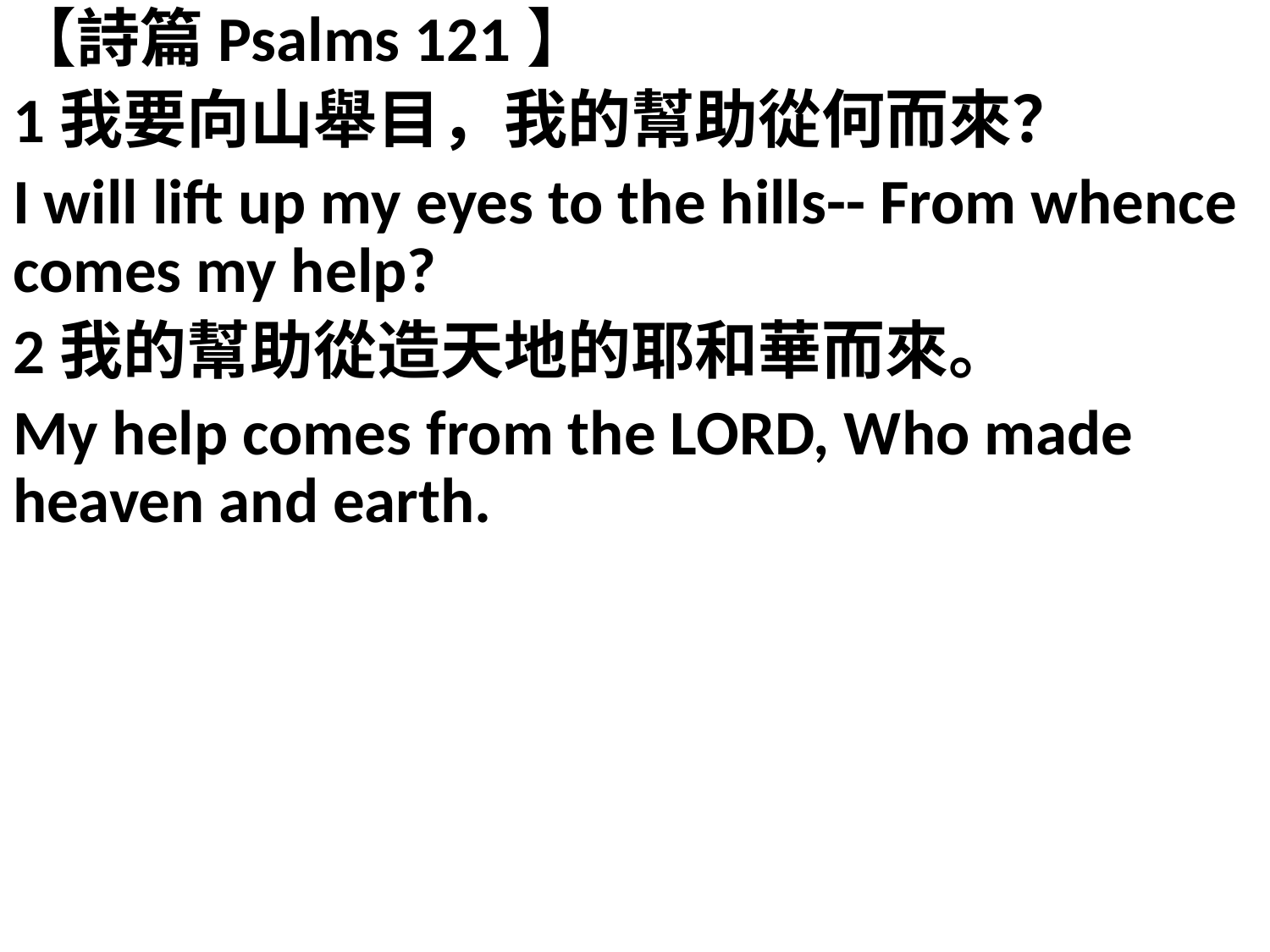

【詩篇Psalms 121】
1我要向山舉目，我的幫助從何而來？
I will lift up my eyes to the hills-- From whence comes my help?
2我的幫助從造天地的耶和華而來。
My help comes from the LORD, Who made heaven and earth.